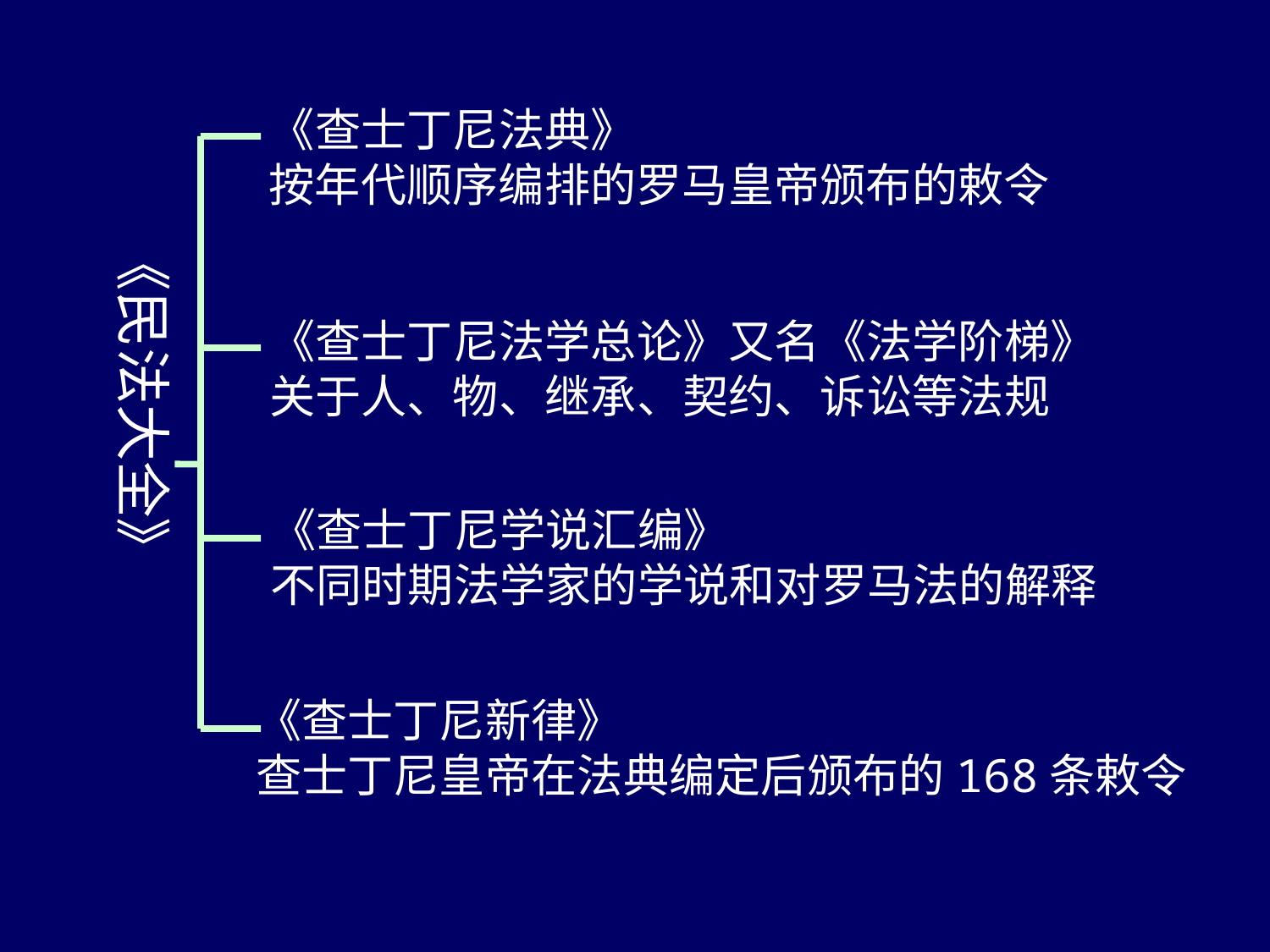

《查士丁尼法典》
按年代顺序编排的罗马皇帝颁布的敕令

《民法大全》
《查士丁尼法学总论》又名《法学阶梯》
关于人、物、继承、契约、诉讼等法规
《查士丁尼学说汇编》
不同时期法学家的学说和对罗马法的解释
《查士丁尼新律》
查士丁尼皇帝在法典编定后颁布的168条敕令